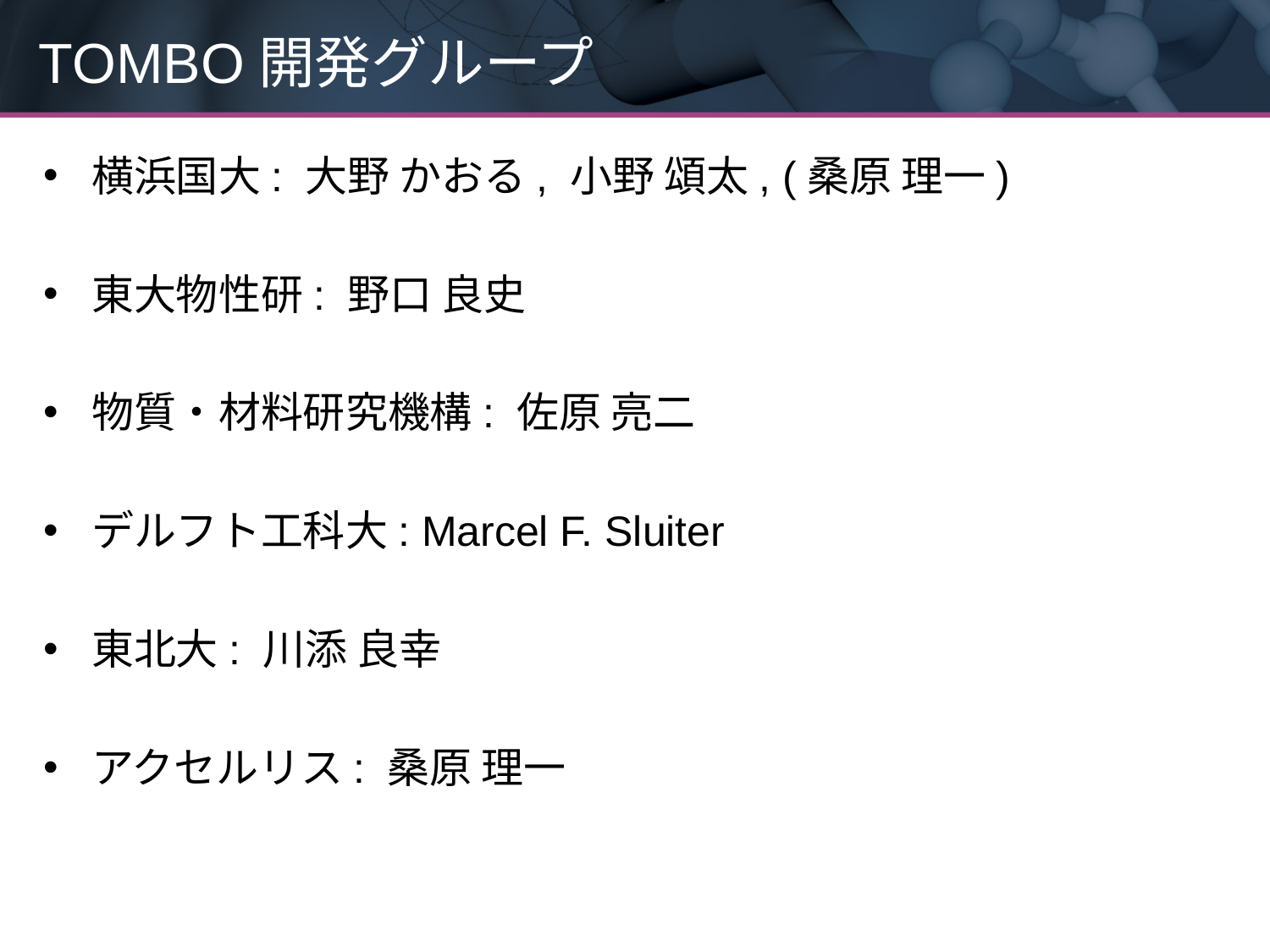

# TOMBO開発グループ
横浜国大: 大野 かおる, 小野 頌太, (桑原 理一)

東大物性研: 野口 良史

物質・材料研究機構: 佐原 亮二

デルフト工科大: Marcel F. Sluiter

東北大: 川添 良幸

アクセルリス: 桑原 理一